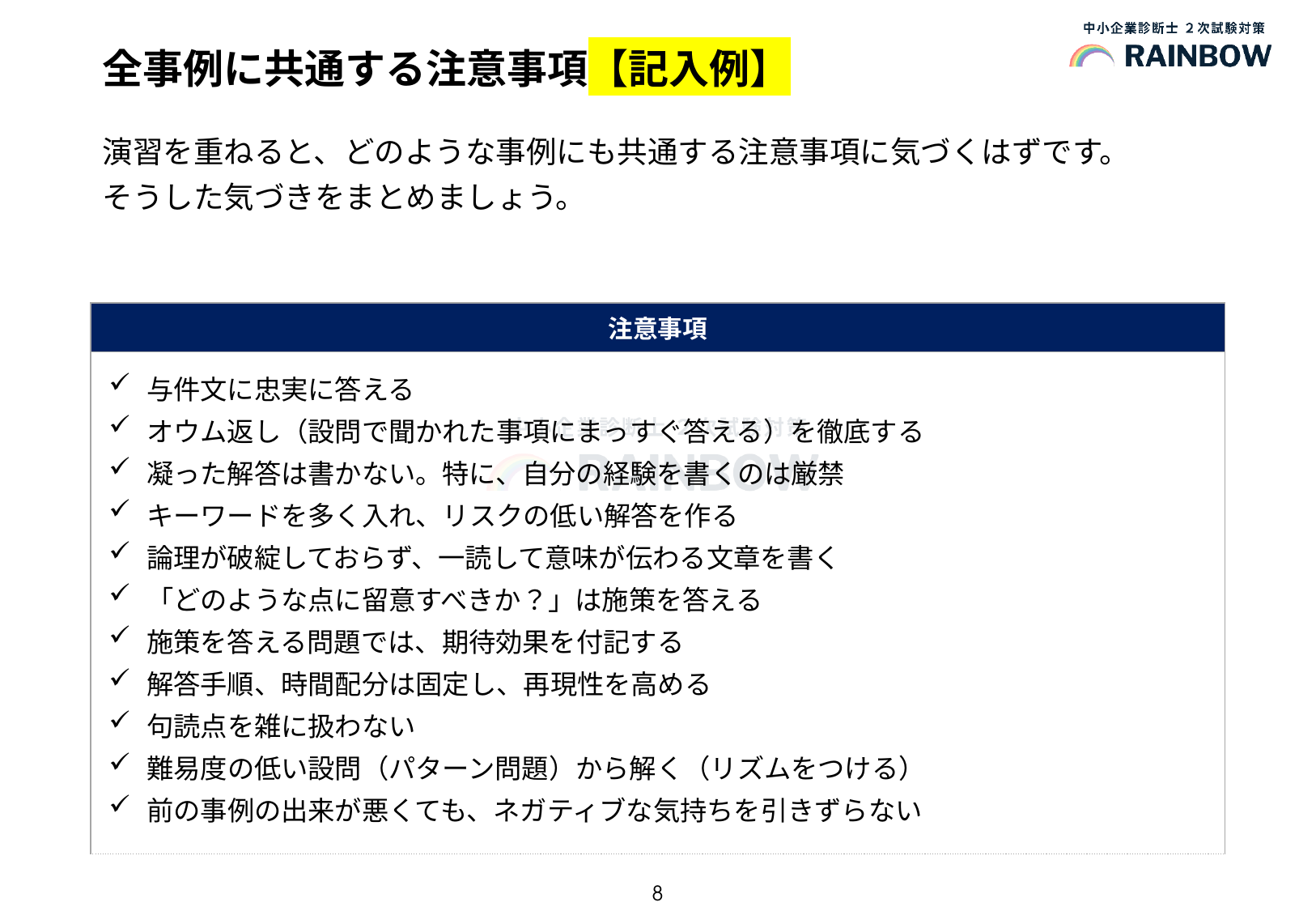

# 全事例に共通する注意事項【記入例】
演習を重ねると、どのような事例にも共通する注意事項に気づくはずです。
そうした気づきをまとめましょう。
| 注意事項 |
| --- |
| 与件文に忠実に答える オウム返し（設問で聞かれた事項にまっすぐ答える）を徹底する 凝った解答は書かない。特に、自分の経験を書くのは厳禁 キーワードを多く入れ、リスクの低い解答を作る 論理が破綻しておらず、一読して意味が伝わる文章を書く 「どのような点に留意すべきか？」は施策を答える 施策を答える問題では、期待効果を付記する 解答手順、時間配分は固定し、再現性を高める 句読点を雑に扱わない 難易度の低い設問（パターン問題）から解く（リズムをつける） 前の事例の出来が悪くても、ネガティブな気持ちを引きずらない |
8